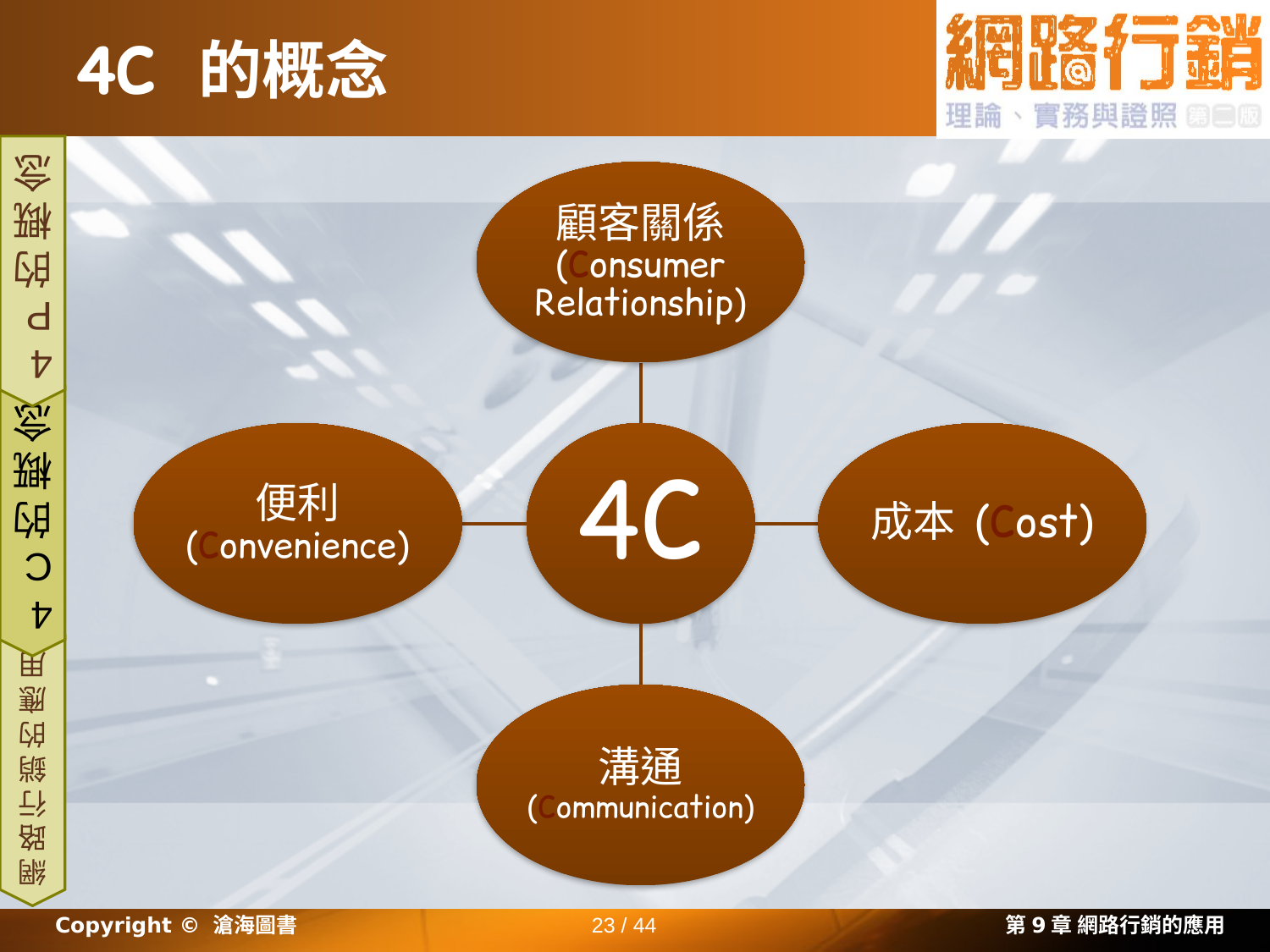

# 4C 的概念
4C

顧客關係 (Consumer Relationship)

成本 (Cost)

溝通 (Communication)

便利 (Convenience)
4P 的概念
4C 的概念
網路行銷的應用
Copyright © 滄海圖書
23 / 44
第9章 網路行銷的應用